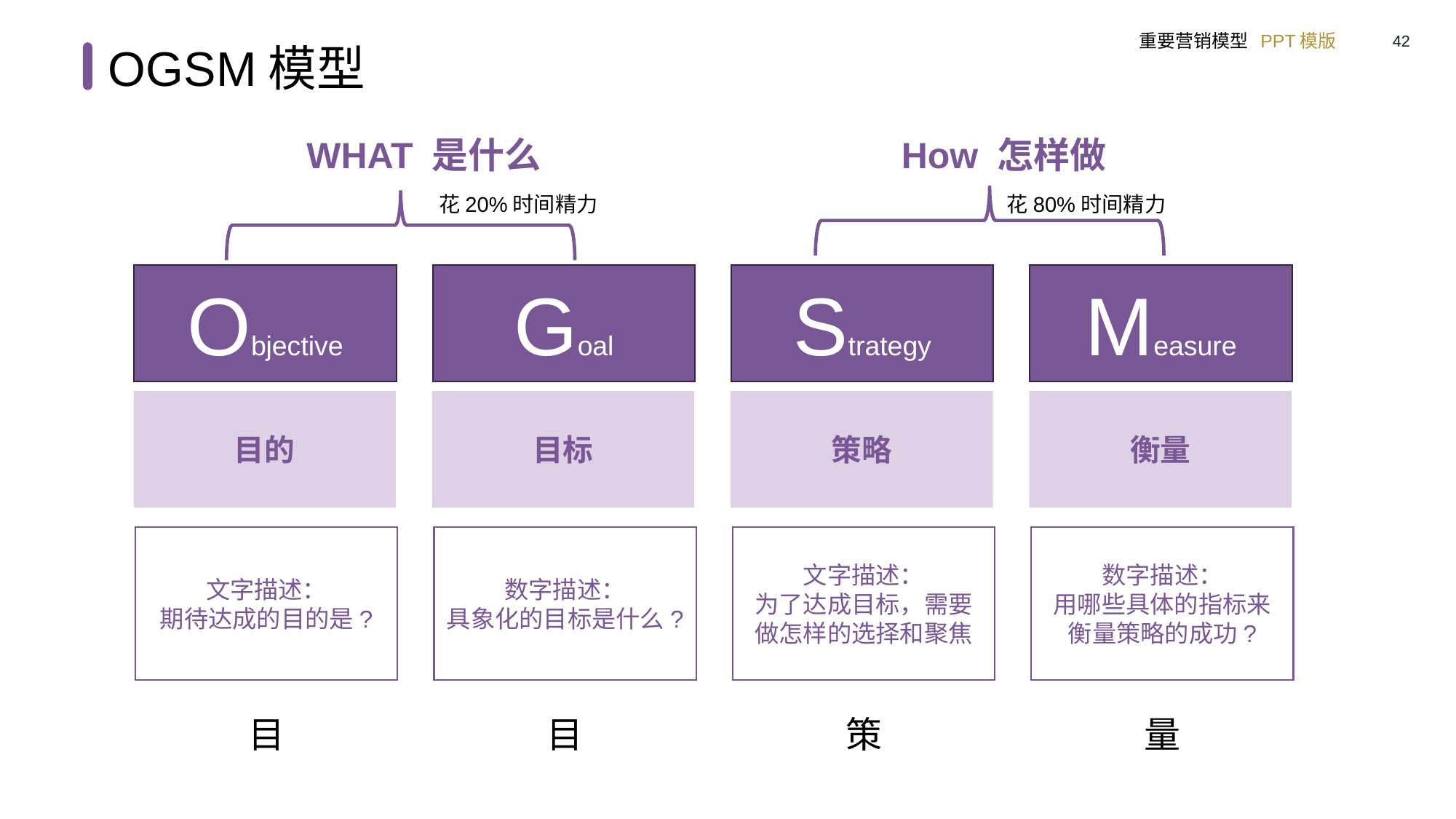

OGSM模型

WHAT 是什么

花20%时间精力
How 怎样做

花80%时间精力
Objective
Goal
Strategy
Measure
目的
目标
策略
衡量
文字描述：
期待达成的目的是?
数字描述：
具象化的目标是什么?
文字描述：
为了达成目标，需要做怎样的选择和聚焦
数字描述：
用哪些具体的指标来衡量策略的成功?
目
目
策
量